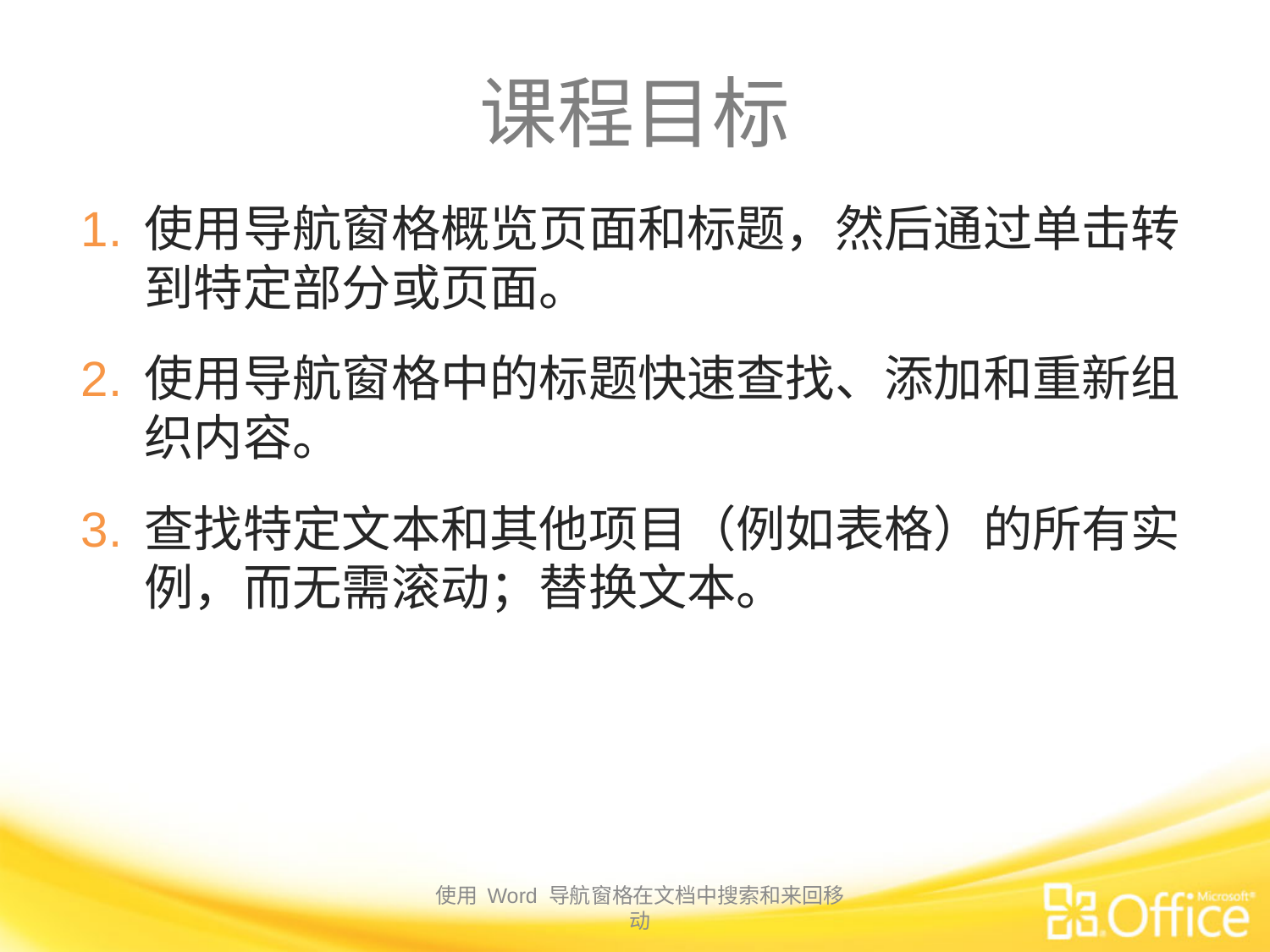

# 课程目标
使用导航窗格概览页面和标题，然后通过单击转到特定部分或页面。
使用导航窗格中的标题快速查找、添加和重新组织内容。
查找特定文本和其他项目（例如表格）的所有实例，而无需滚动；替换文本。
使用 Word 导航窗格在文档中搜索和来回移动